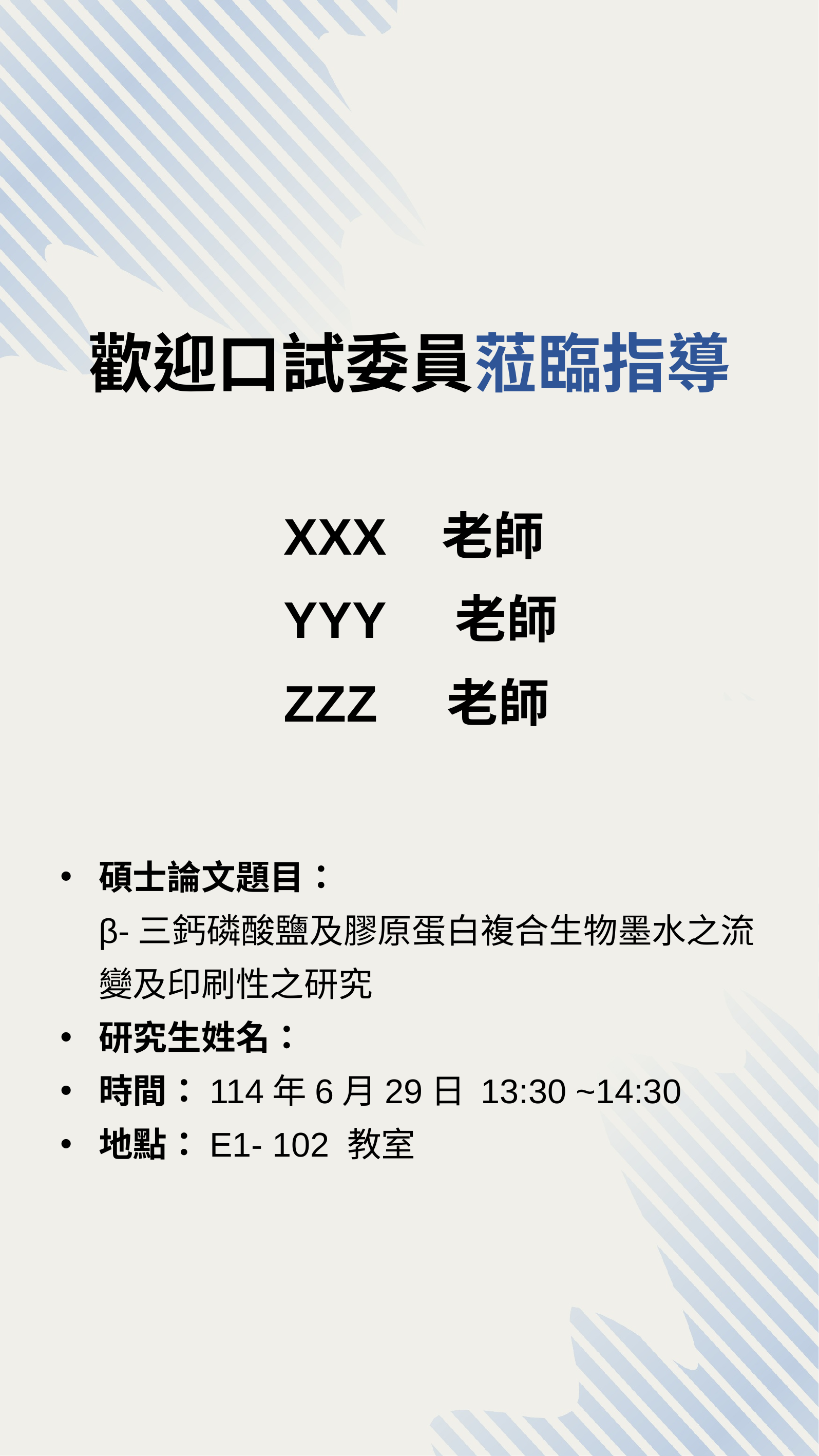

歡迎口試委員蒞臨指導
 XXX   老師
 YYY    老師
 ZZZ    老師
碩士論文題目：
β-三鈣磷酸鹽及膠原蛋白複合生物墨水之流變及印刷性之研究
研究生姓名：
時間：114年6月29日 13:30 ~14:30
地點：E1- 102 教室